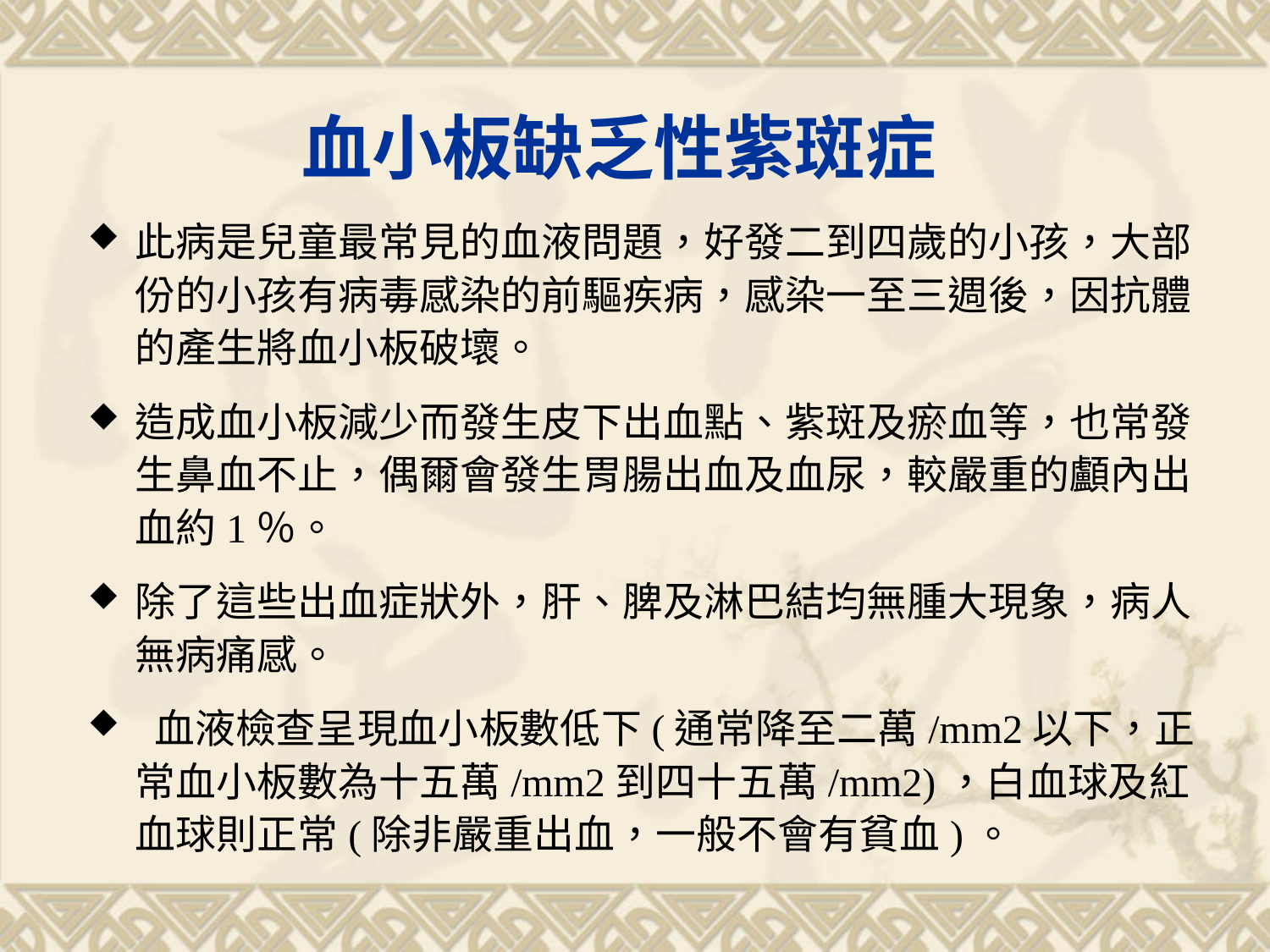

# 血小板缺乏性紫斑症
此病是兒童最常見的血液問題，好發二到四歲的小孩，大部份的小孩有病毒感染的前驅疾病，感染一至三週後，因抗體的產生將血小板破壞。
造成血小板減少而發生皮下出血點、紫斑及瘀血等，也常發生鼻血不止，偶爾會發生胃腸出血及血尿，較嚴重的顱內出血約1％。
除了這些出血症狀外，肝、脾及淋巴結均無腫大現象，病人無病痛感。
 血液檢查呈現血小板數低下(通常降至二萬/mm2以下，正常血小板數為十五萬/mm2到四十五萬/mm2)，白血球及紅血球則正常(除非嚴重出血，一般不會有貧血)。